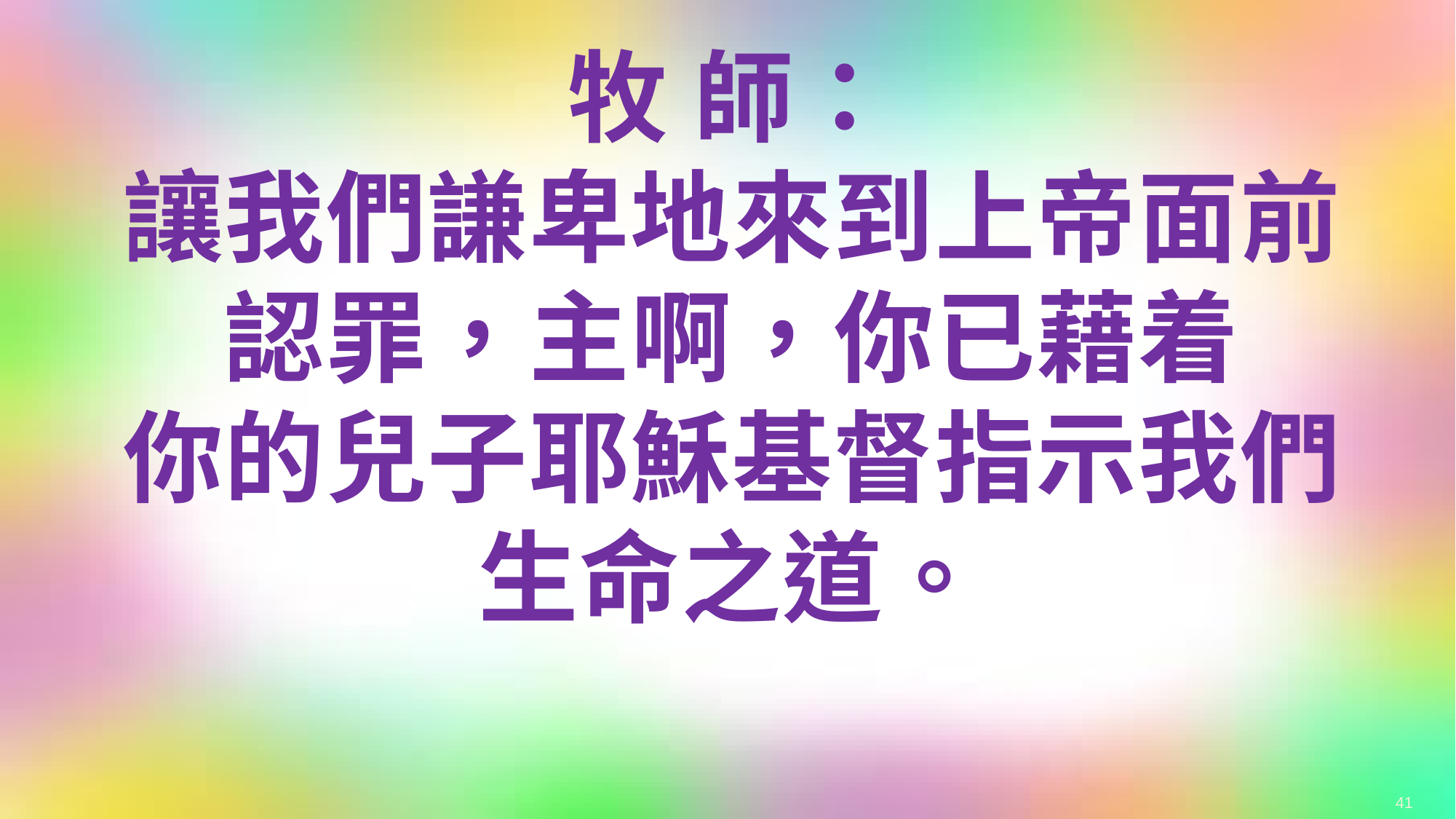

牧 師：
讓我們謙卑地來到上帝面前
認罪，主啊，你已藉着
你的兒子耶穌基督指示我們
生命之道。
41